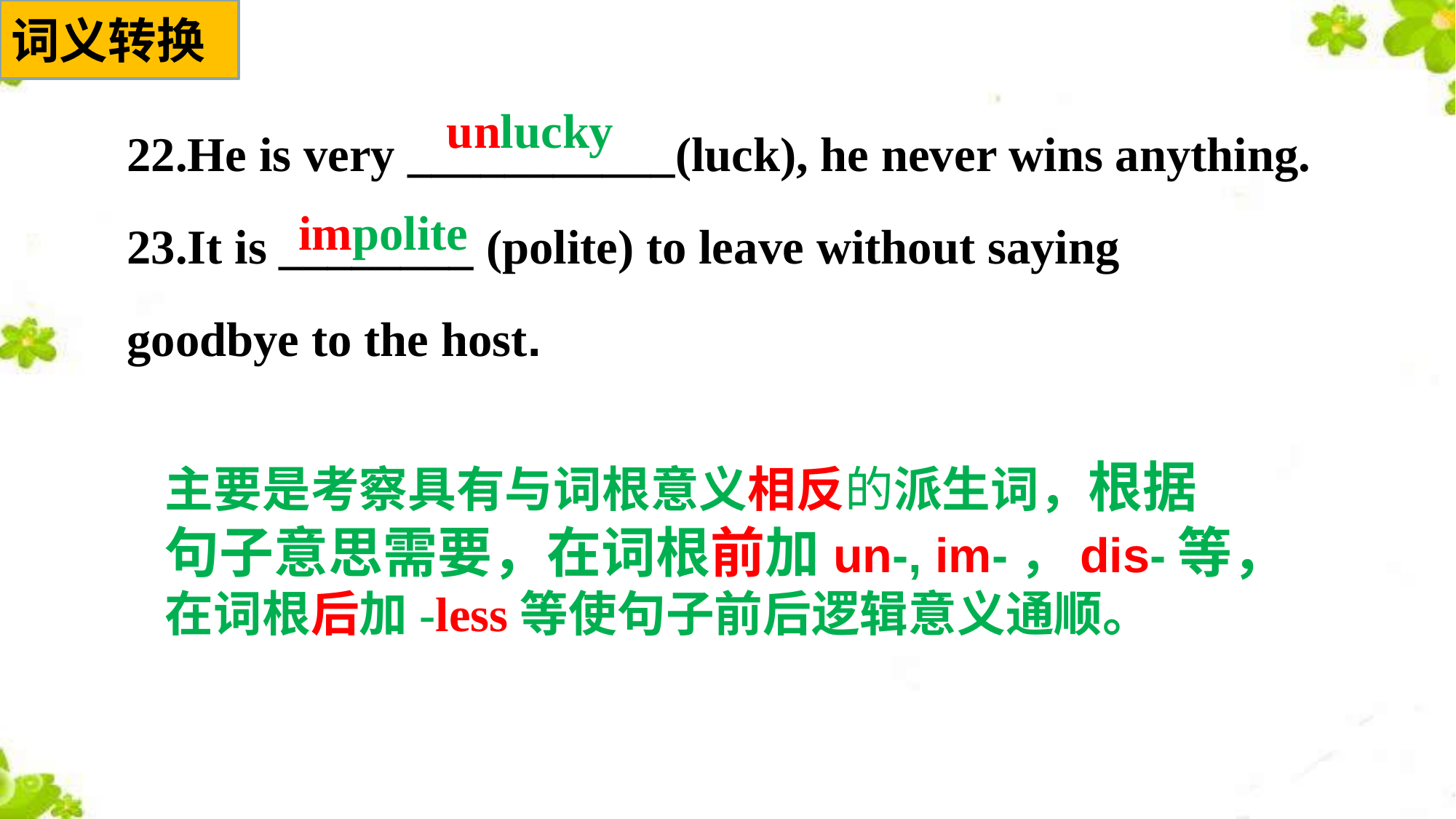

词义转换
unlucky
22.He is very ___________(luck), he never wins anything.
23.It is ________ (polite) to leave without saying
goodbye to the host.

impolite
主要是考察具有与词根意义相反的派生词，根据句子意思需要，在词根前加un-, im-，dis-等，在词根后加-less等使句子前后逻辑意义通顺。